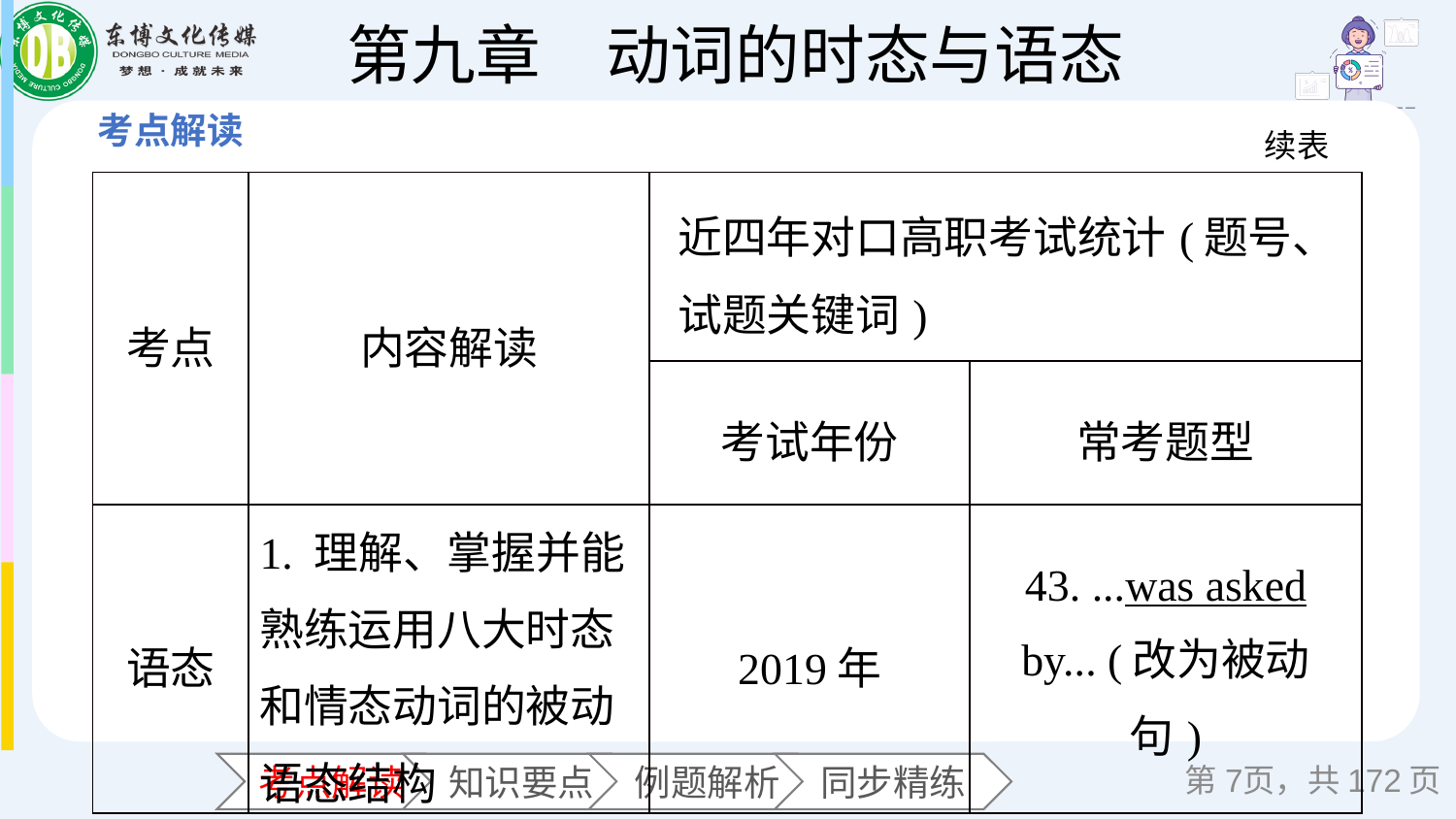

续表
| 考点 | 内容解读 | 近四年对口高职考试统计(题号、试题关键词) |  |
| --- | --- | --- | --- |
|  |  | 考试年份 | 常考题型 |
| 语态 | 1. 理解、掌握并能熟练运用八大时态和情态动词的被动语态结构 | 2019年 | 43. ...was asked by... (改为被动句) |
第7页，共172页